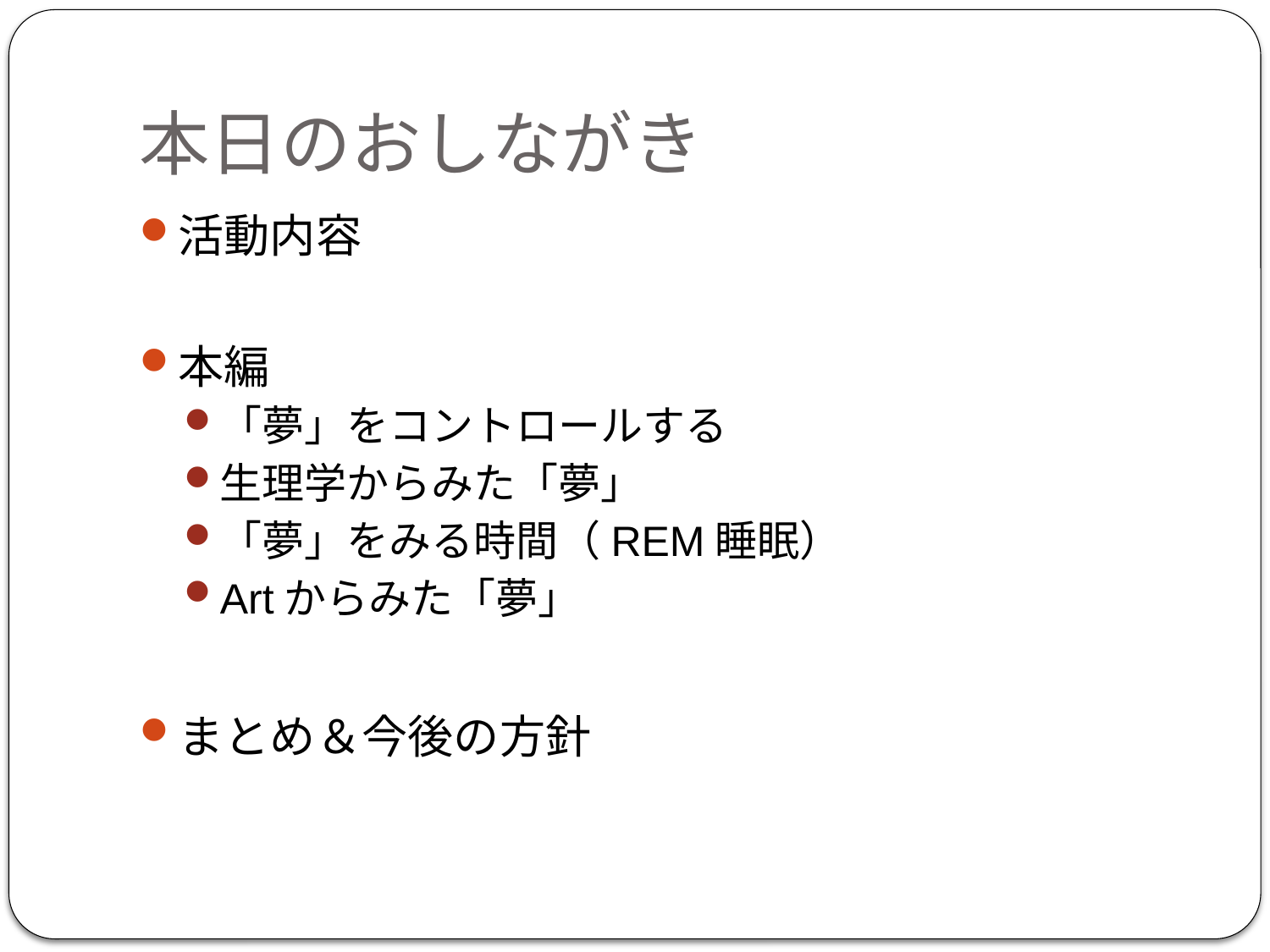

# 本日のおしながき
活動内容

本編
「夢」をコントロールする
生理学からみた「夢」
「夢」をみる時間（REM睡眠）
Artからみた「夢」

まとめ＆今後の方針